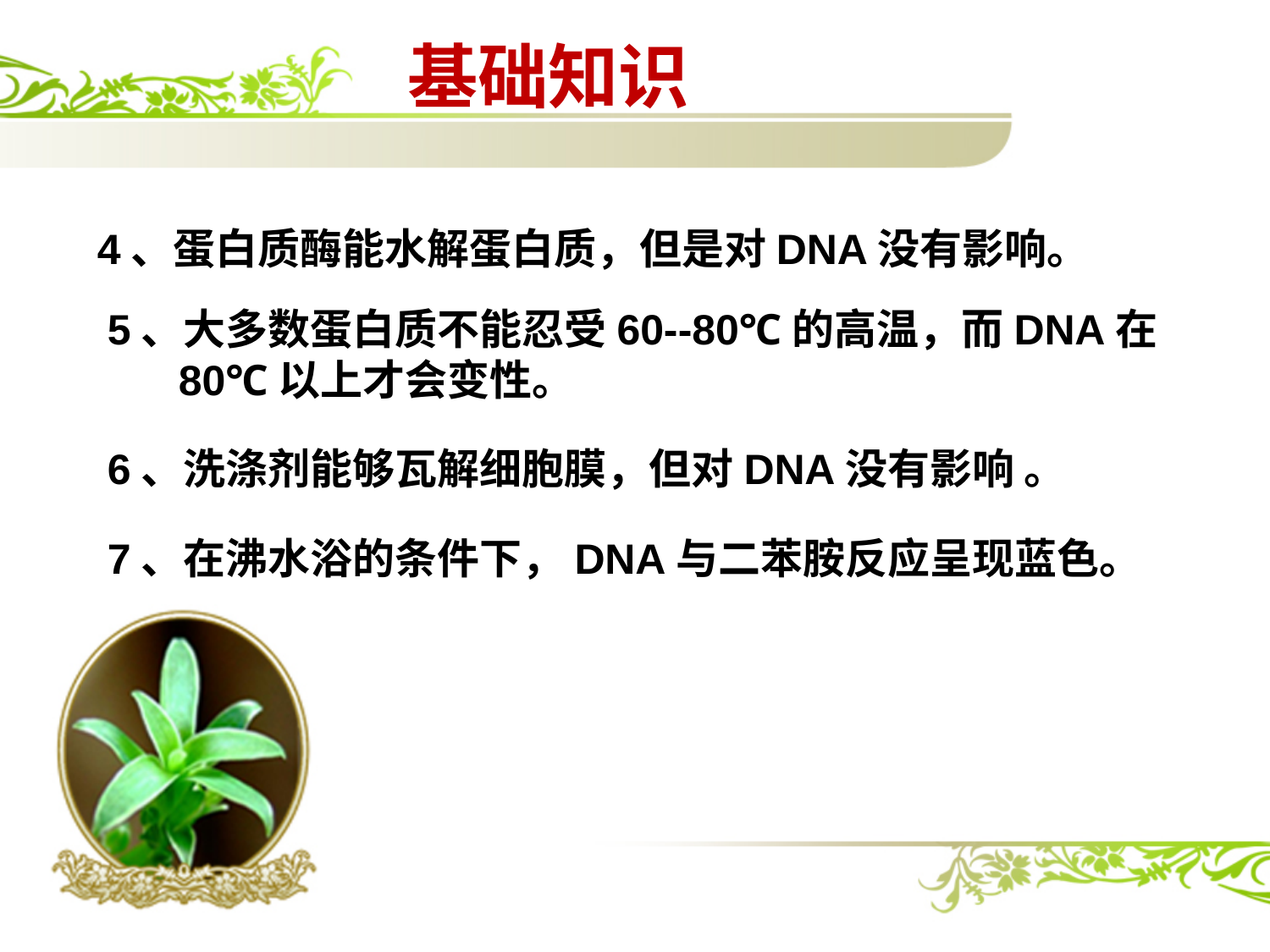

基础知识
4、蛋白质酶能水解蛋白质，但是对DNA没有影响。
5、大多数蛋白质不能忍受60--80℃的高温，而DNA在
      80℃以上才会变性。
6、洗涤剂能够瓦解细胞膜，但对DNA没有影响 。
7、在沸水浴的条件下，DNA与二苯胺反应呈现蓝色。